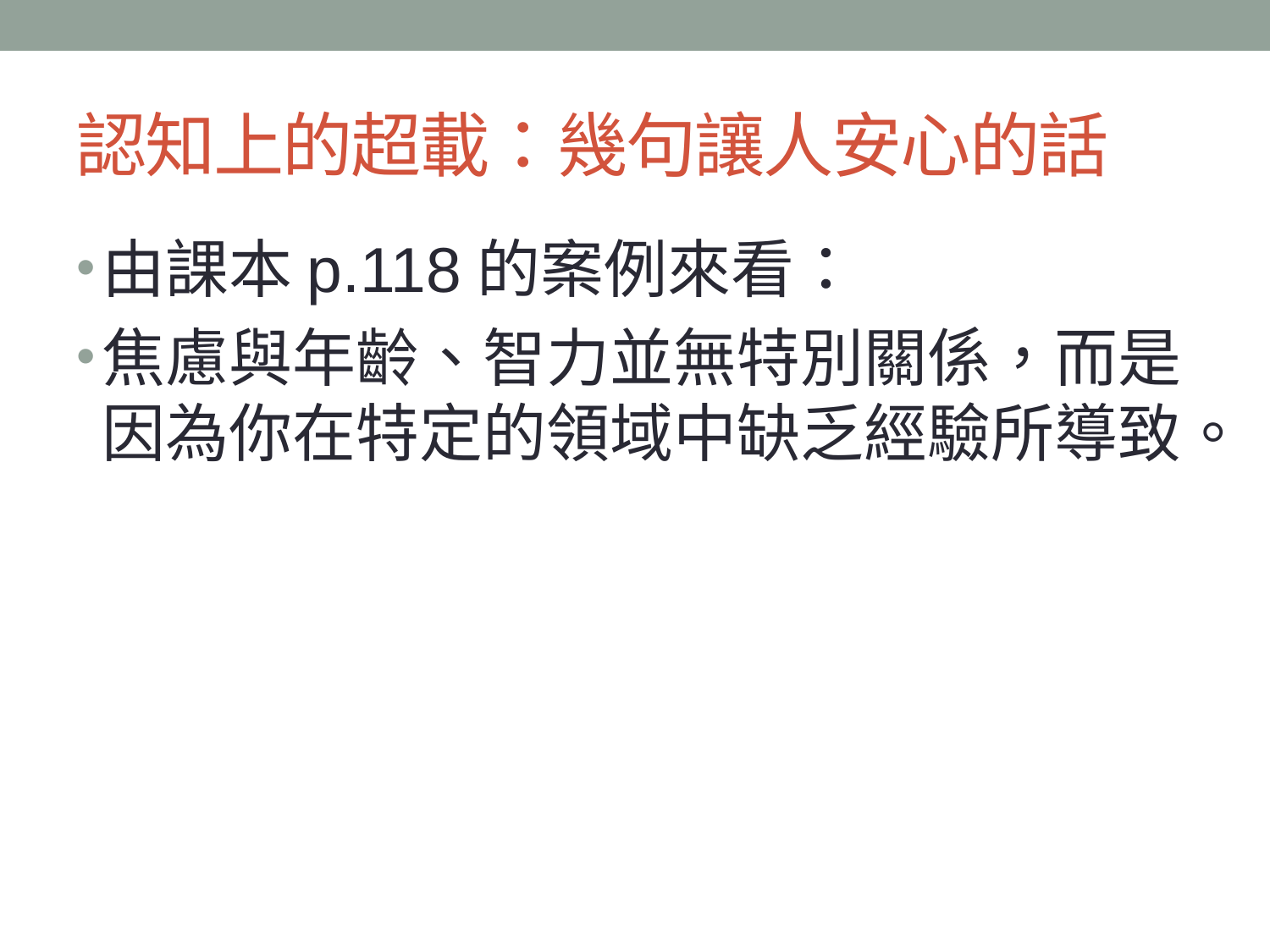

# 認知上的超載：幾句讓人安心的話
由課本p.118的案例來看：
焦慮與年齡、智力並無特別關係，而是因為你在特定的領域中缺乏經驗所導致。